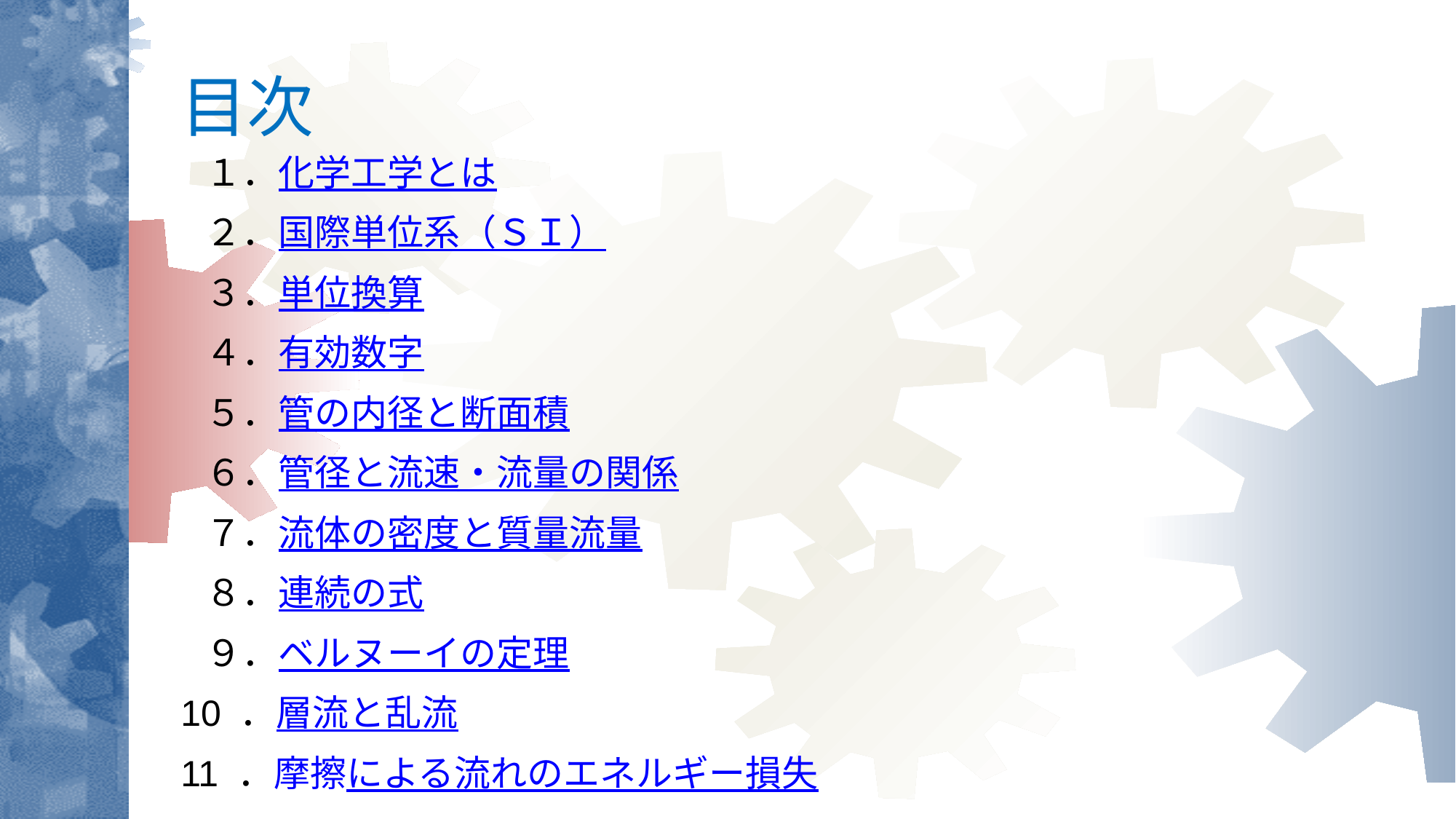

# 目次
  １．化学工学とは
  ２．国際単位系（ＳＩ）
  ３．単位換算
  ４．有効数字
  ５．管の内径と断面積
  ６．管径と流速・流量の関係
  ７．流体の密度と質量流量
  ８．連続の式
  ９．ベルヌーイの定理
10 ．層流と乱流
11 ．摩擦による流れのエネルギー損失